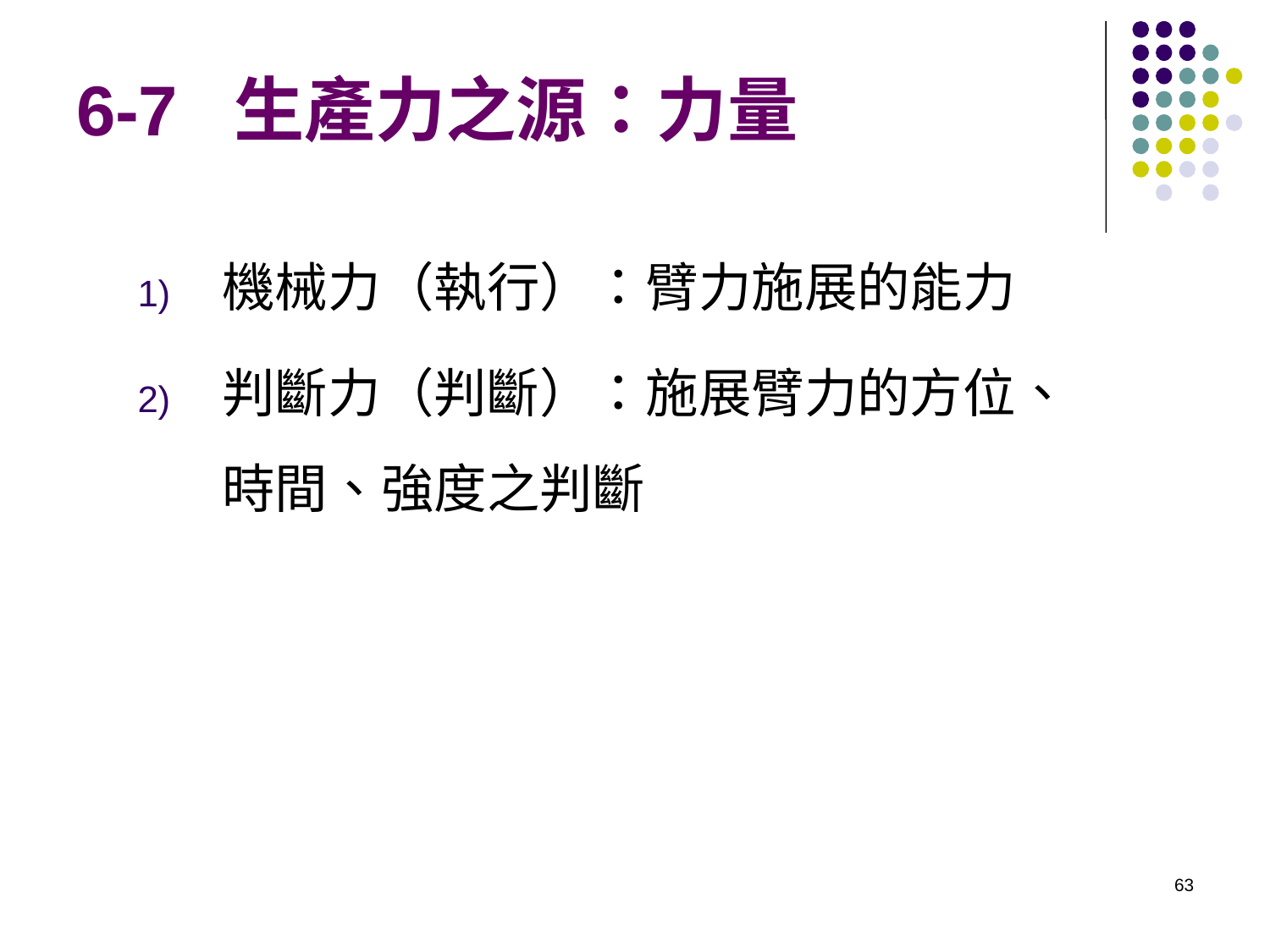

# 6-7  生產力之源：力量
機械力（執行）：臂力施展的能力
判斷力（判斷）：施展臂力的方位、時間、強度之判斷

63